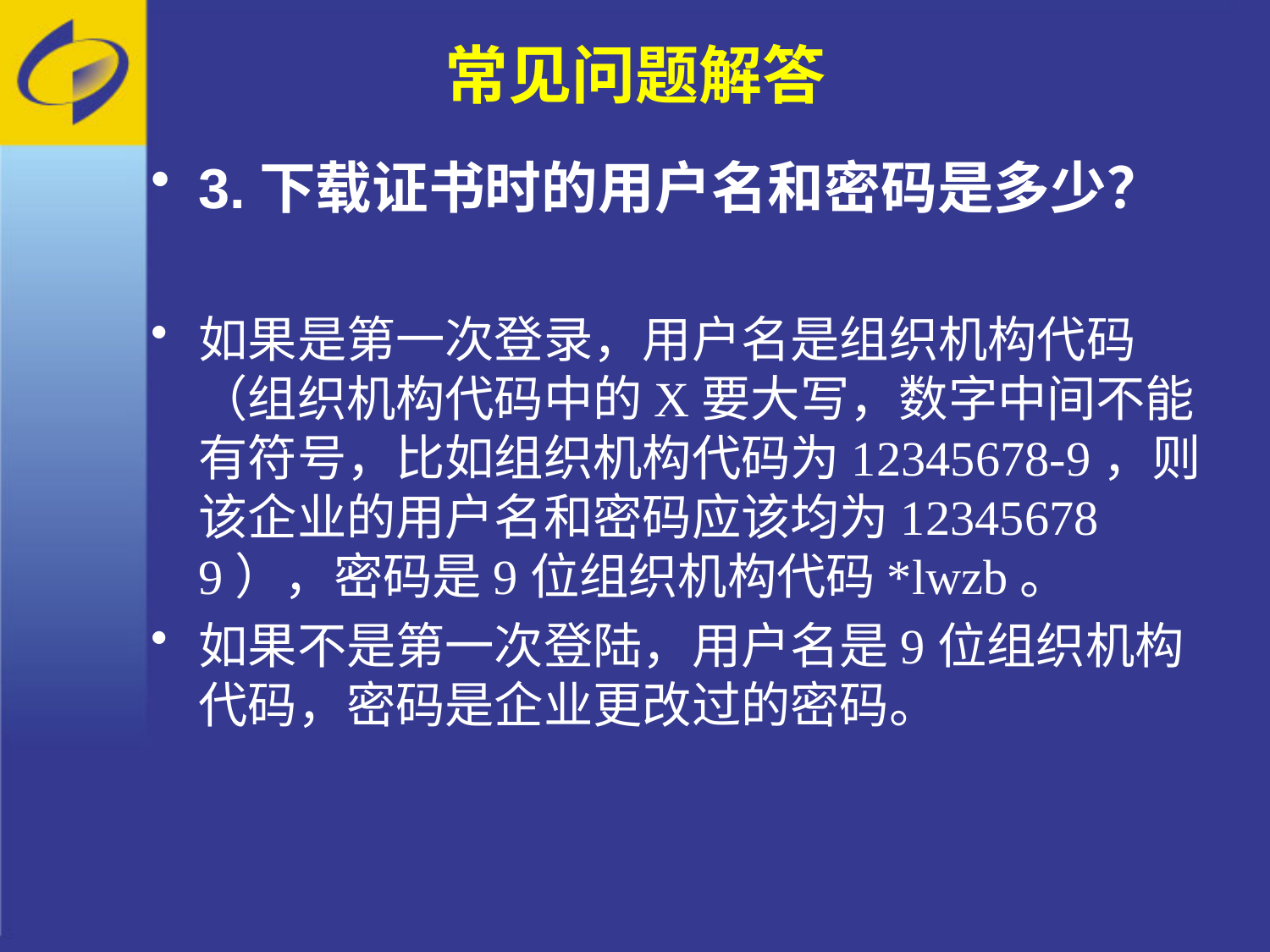

# 常见问题解答
3.下载证书时的用户名和密码是多少？

如果是第一次登录，用户名是组织机构代码（组织机构代码中的X要大写，数字中间不能有符号，比如组织机构代码为12345678-9，则该企业的用户名和密码应该均为123456789），密码是9位组织机构代码*lwzb。
如果不是第一次登陆，用户名是9位组织机构代码，密码是企业更改过的密码。